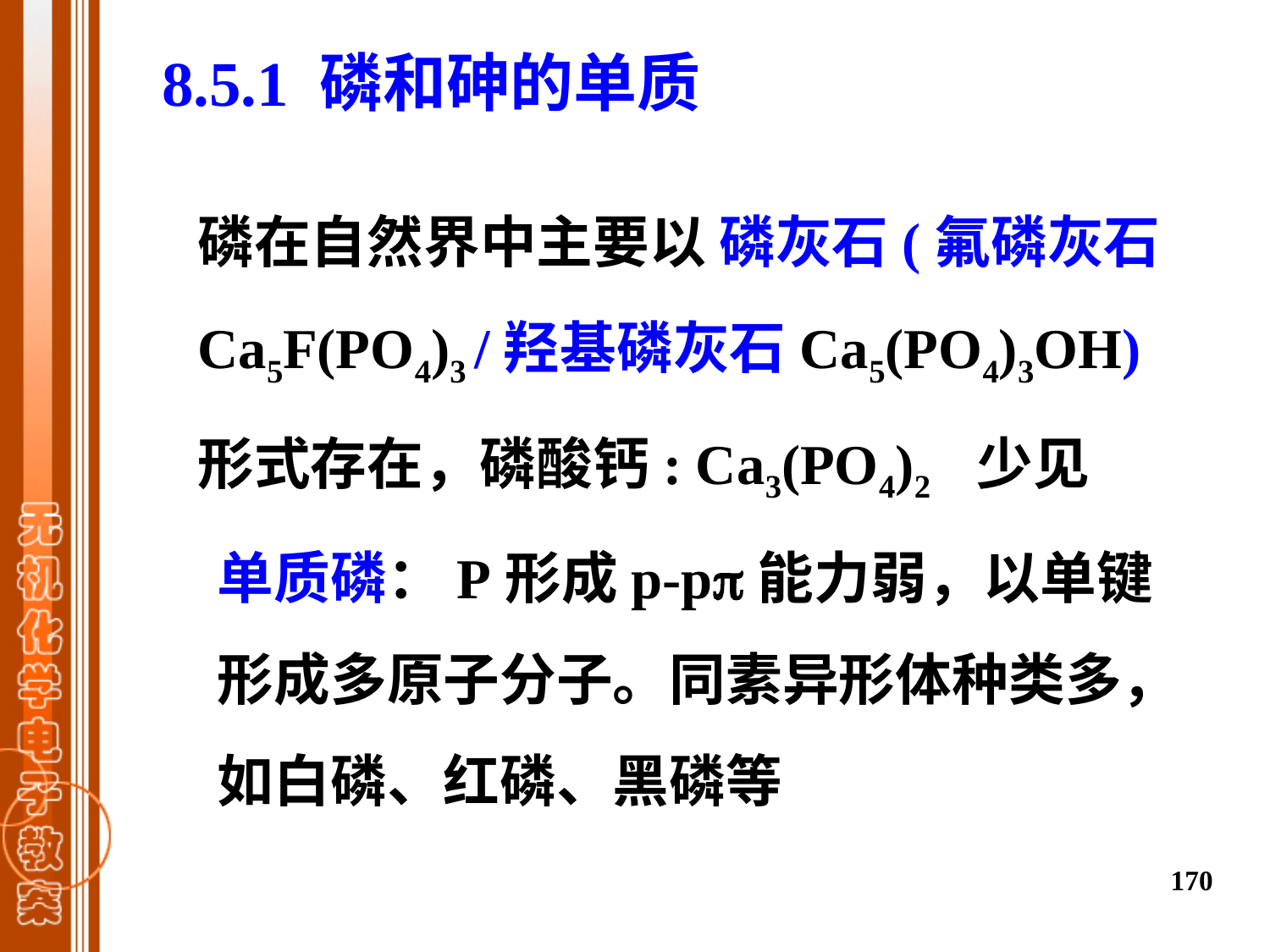

8.5.1 磷和砷的单质
磷在自然界中主要以 磷灰石(氟磷灰石Ca5F(PO4)3 /羟基磷灰石Ca5(PO4)3OH) 形式存在，磷酸钙: Ca3(PO4)2    少见
单质磷：P形成p-pπ能力弱，以单键形成多原子分子。同素异形体种类多，如白磷、红磷、黑磷等
170